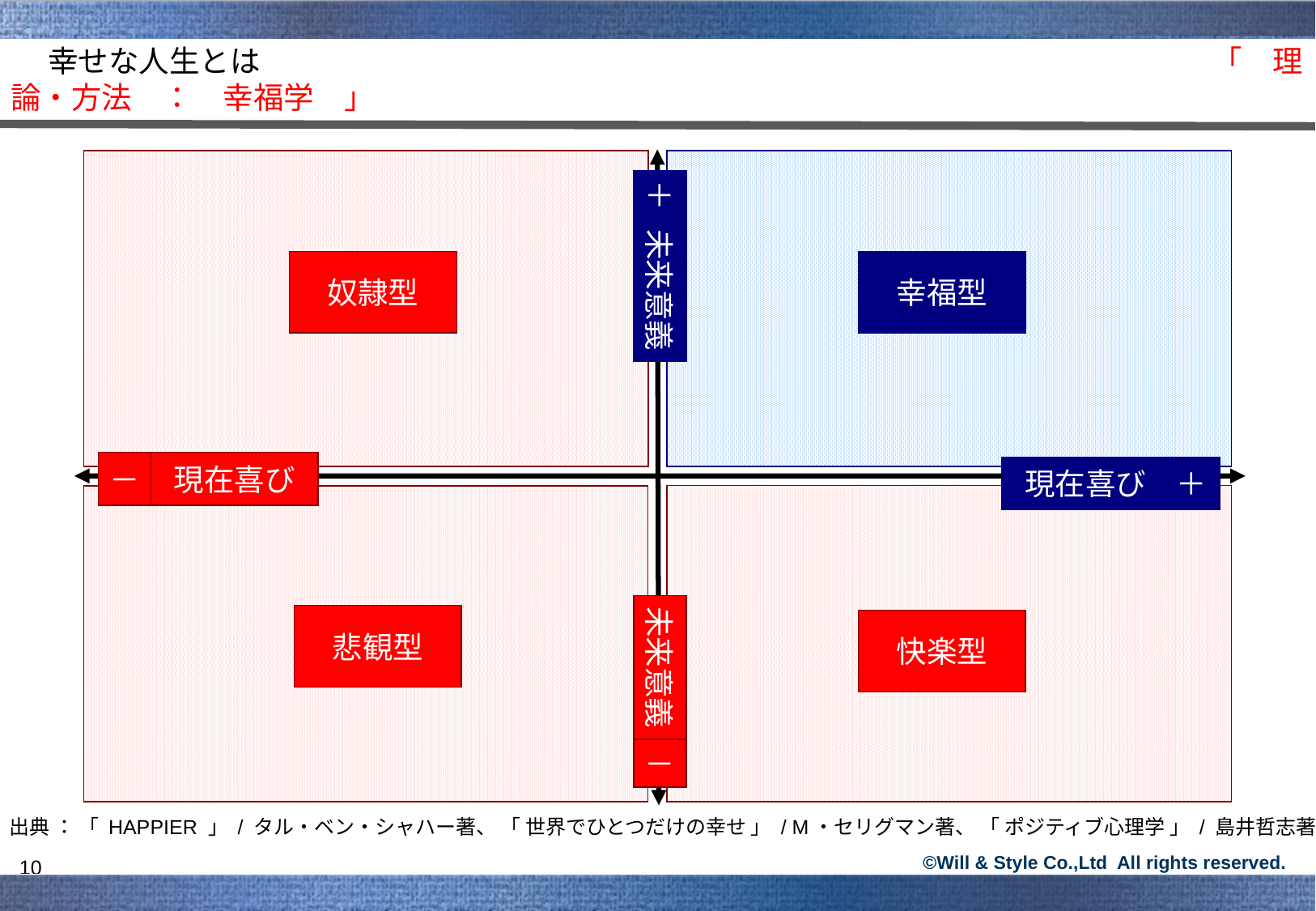

幸せな人生とは   　　　　   　　　　　　　　　　　　　　　　　　　　　　　　　　「　理論・方法　：　幸福学　」

＋
未来意義
奴隷型
幸福型
－
現在喜び
－
現在喜び
＋

未来意義
悲観型
快楽型
未来意義
－
( 出典 ： 「 HAPPIER 」 / タル・ベン・シャハー著、 「 世界でひとつだけの幸せ 」 / M・セリグマン著、 「 ポジティブ心理学 」 / 島井哲志著 )